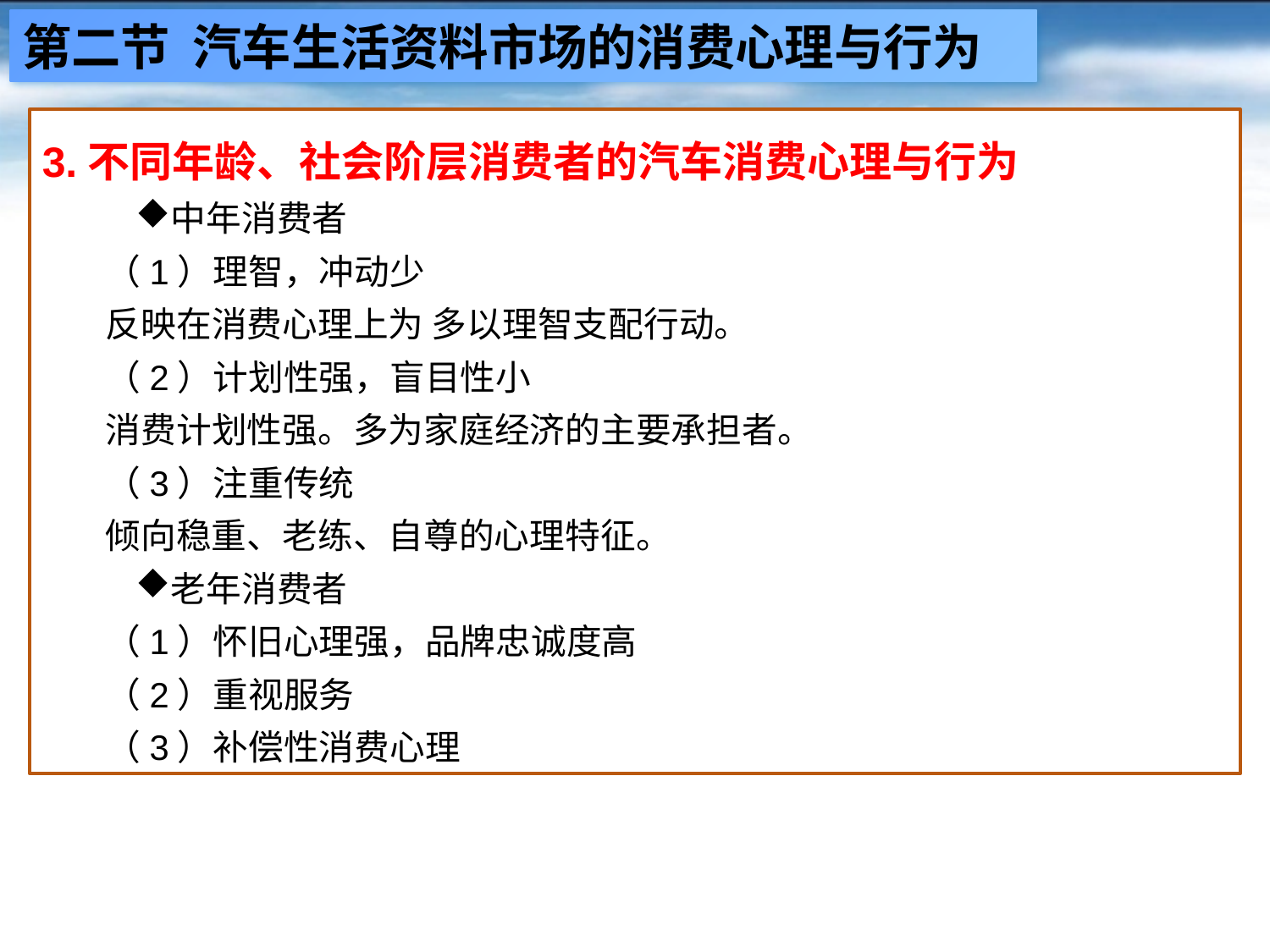

第二节  汽车生活资料市场的消费心理与行为
3.不同年龄、社会阶层消费者的汽车消费心理与行为
中年消费者
（1）理智，冲动少
反映在消费心理上为 多以理智支配行动。
（2）计划性强，盲目性小
消费计划性强。多为家庭经济的主要承担者。
（3）注重传统
倾向稳重、老练、自尊的心理特征。
老年消费者
（1）怀旧心理强，品牌忠诚度高
（2）重视服务
（3）补偿性消费心理
45